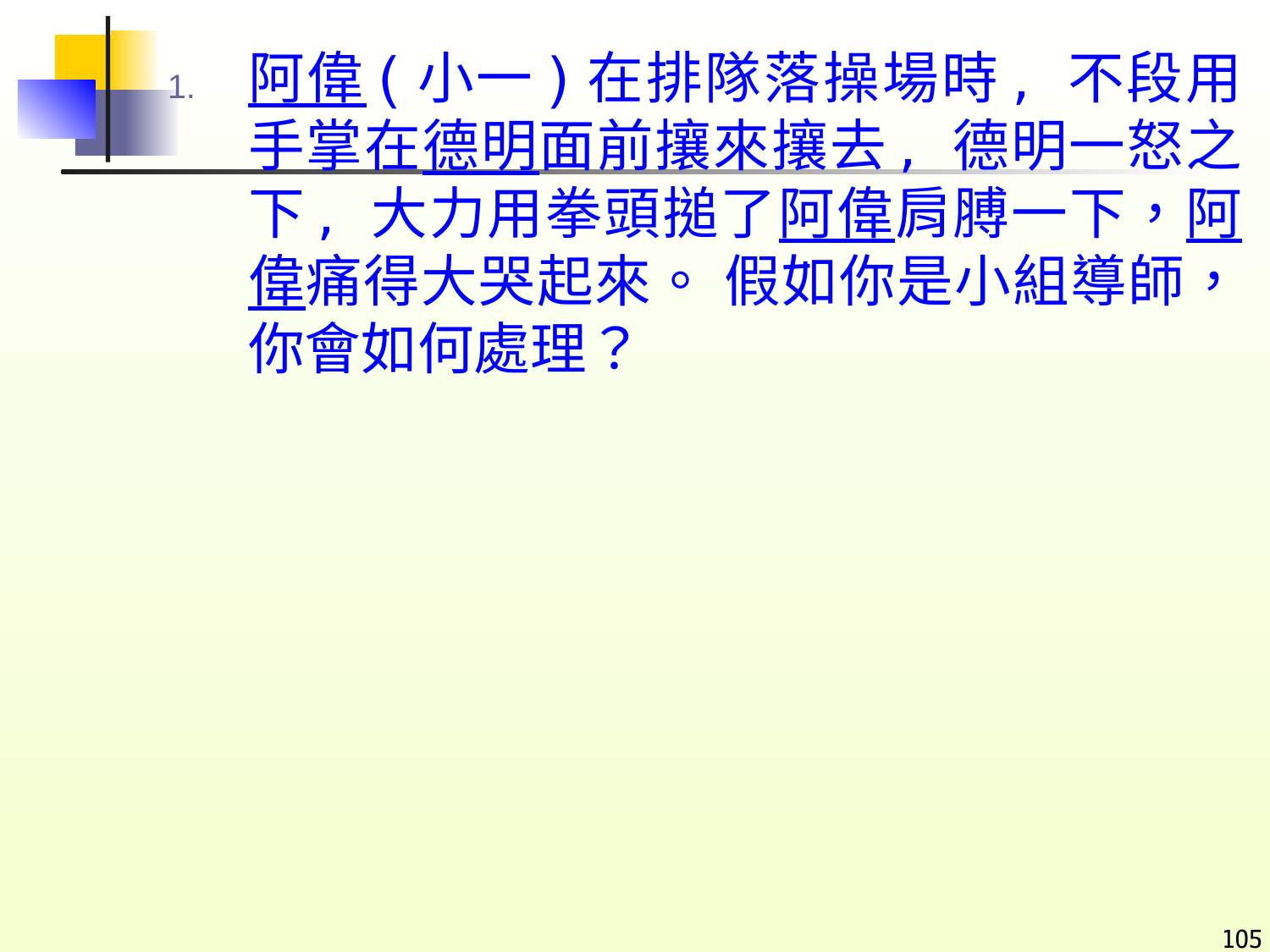

阿偉(小一)在排隊落操場時, 不段用手掌在德明面前攘來攘去, 德明一怒之下, 大力用拳頭搥了阿偉肩膊一下，阿偉痛得大哭起來。 假如你是小組導師，你會如何處理？
105